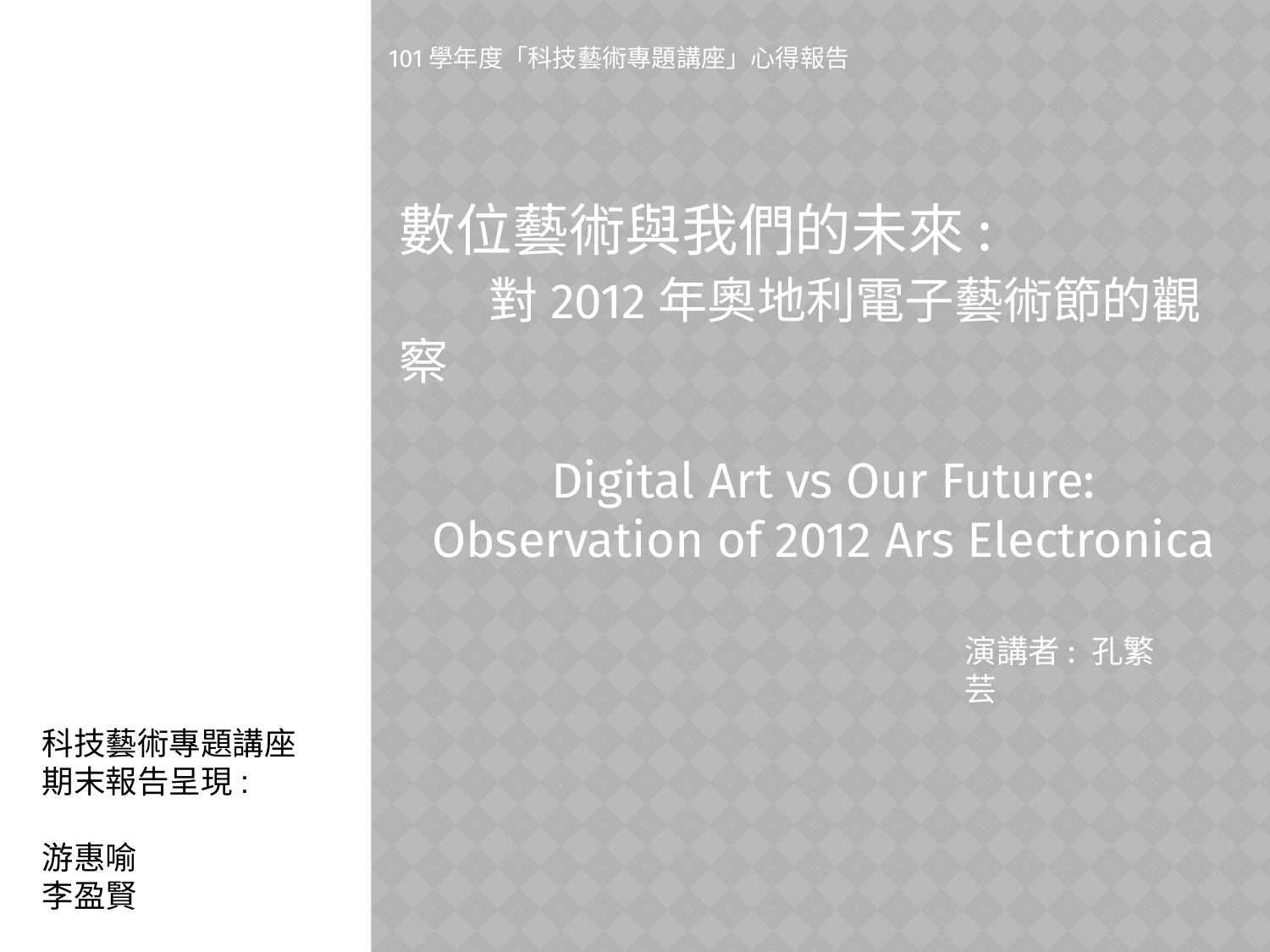

101學年度「科技藝術專題講座」心得報告
數位藝術與我們的未來:
      對2012年奧地利電子藝術節的觀察

Digital Art vs Our Future:
Observation of 2012 Ars Electronica

演講者: 孔繁芸
科技藝術專題講座
期末報告呈現:

游惠喻
李盈賢